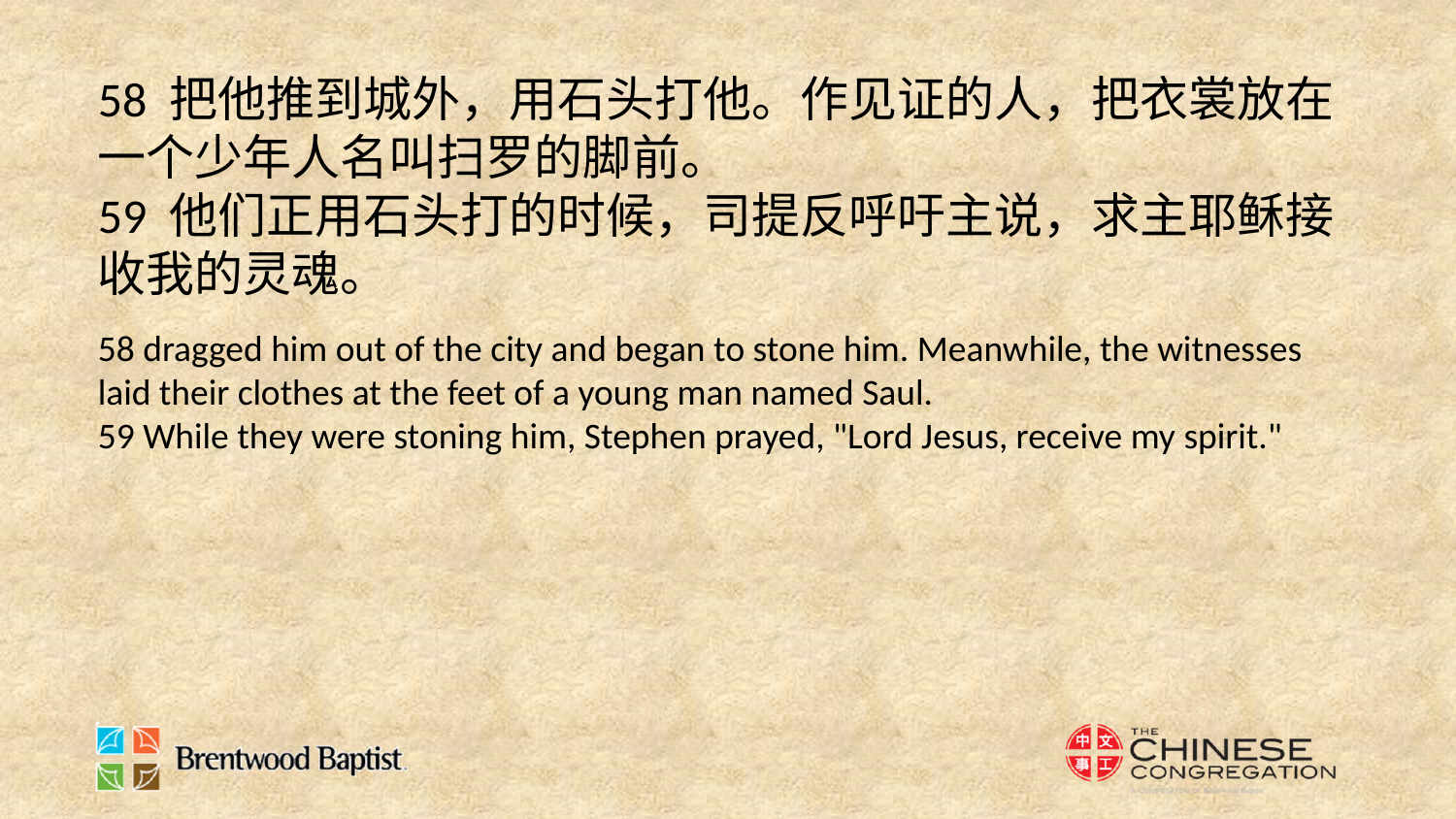

58 把他推到城外，用石头打他。作见证的人，把衣裳放在一个少年人名叫扫罗的脚前。
59 他们正用石头打的时候，司提反呼吁主说，求主耶稣接收我的灵魂。

58 dragged him out of the city and began to stone him. Meanwhile, the witnesses laid their clothes at the feet of a young man named Saul.
59 While they were stoning him, Stephen prayed, "Lord Jesus, receive my spirit."